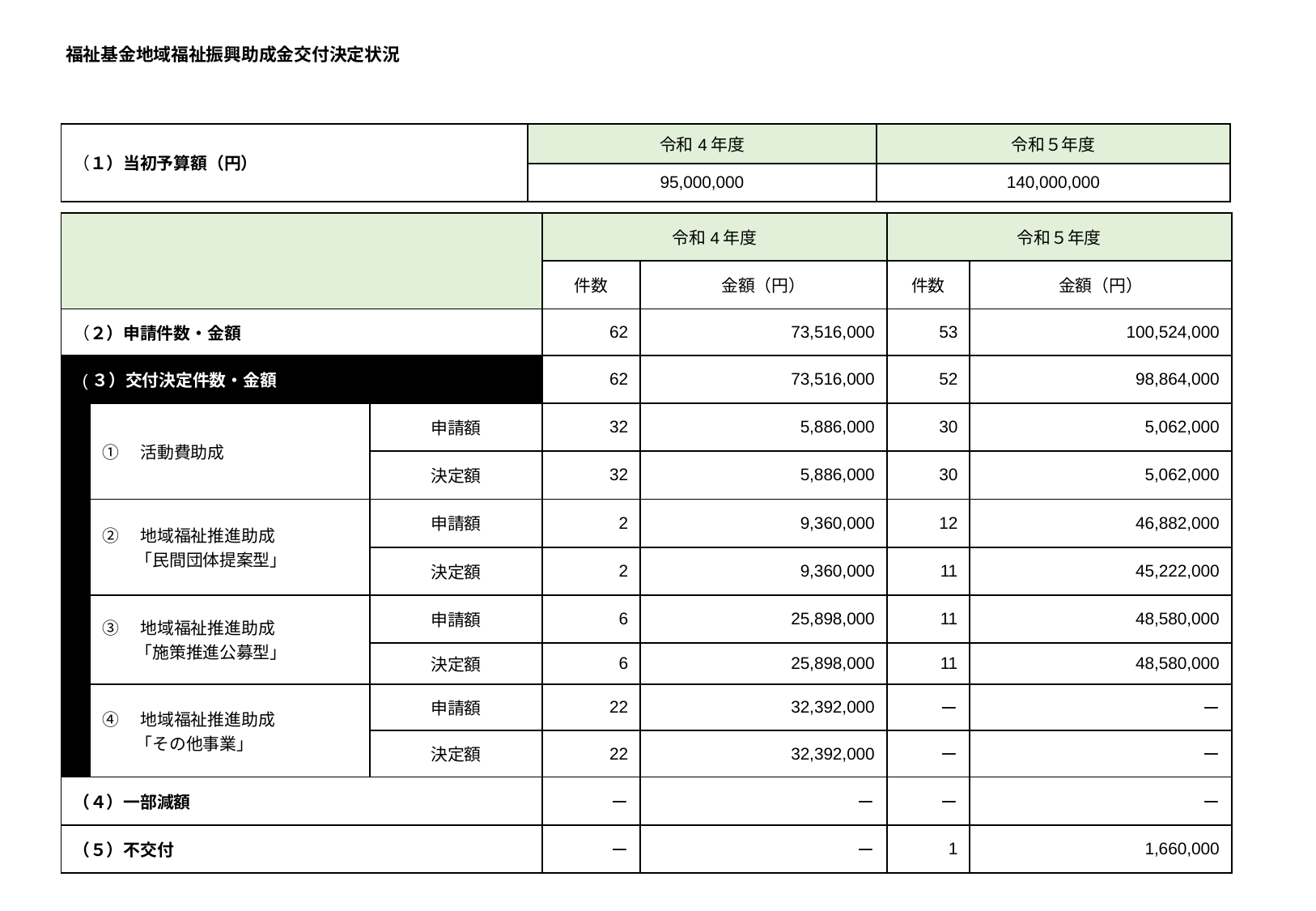

福祉基金地域福祉振興助成金交付決定状況
| （１）当初予算額（円） | 令和4年度 | 令和５年度 |
| --- | --- | --- |
|  | 95,000,000 | 140,000,000 |
|  |  |  | 令和4年度 |  | 令和５年度 |  |
| --- | --- | --- | --- | --- | --- | --- |
|  |  |  | 件数 | 金額（円） | 件数 | 金額（円） |
| （２）申請件数・金額 |  |  | 62 | 73,516,000 | 53 | 100,524,000 |
| (３）交付決定件数・金額 |  |  | 62 | 73,516,000 | 52 | 98,864,000 |
|  | ①　活動費助成 | 申請額 | 32 | 5,886,000 | 30 | 5,062,000 |
|  |  | 決定額 | 32 | 5,886,000 | 30 | 5,062,000 |
|  | ②　地域福祉推進助成 　　「民間団体提案型」 | 申請額 | 2 | 9,360,000 | 12 | 46,882,000 |
|  |  | 決定額 | 2 | 9,360,000 | 11 | 45,222,000 |
|  | ③　地域福祉推進助成 　　「施策推進公募型」 | 申請額 | 6 | 25,898,000 | 11 | 48,580,000 |
|  | ③　地域福祉推進助成 　　「施策推進公募型」 | 決定額 | 6 | 25,898,000 | 11 | 48,580,000 |
|  | ④　地域福祉推進助成 　　「その他事業」 | 申請額 | 22 | 32,392,000 | ー | ー |
|  |  | 決定額 | 22 | 32,392,000 | ー | ー |
| （４）一部減額 |  |  | ー | ー | ー | ー |
| （５）不交付 |  |  | ー | ー | 1 | 1,660,000 |